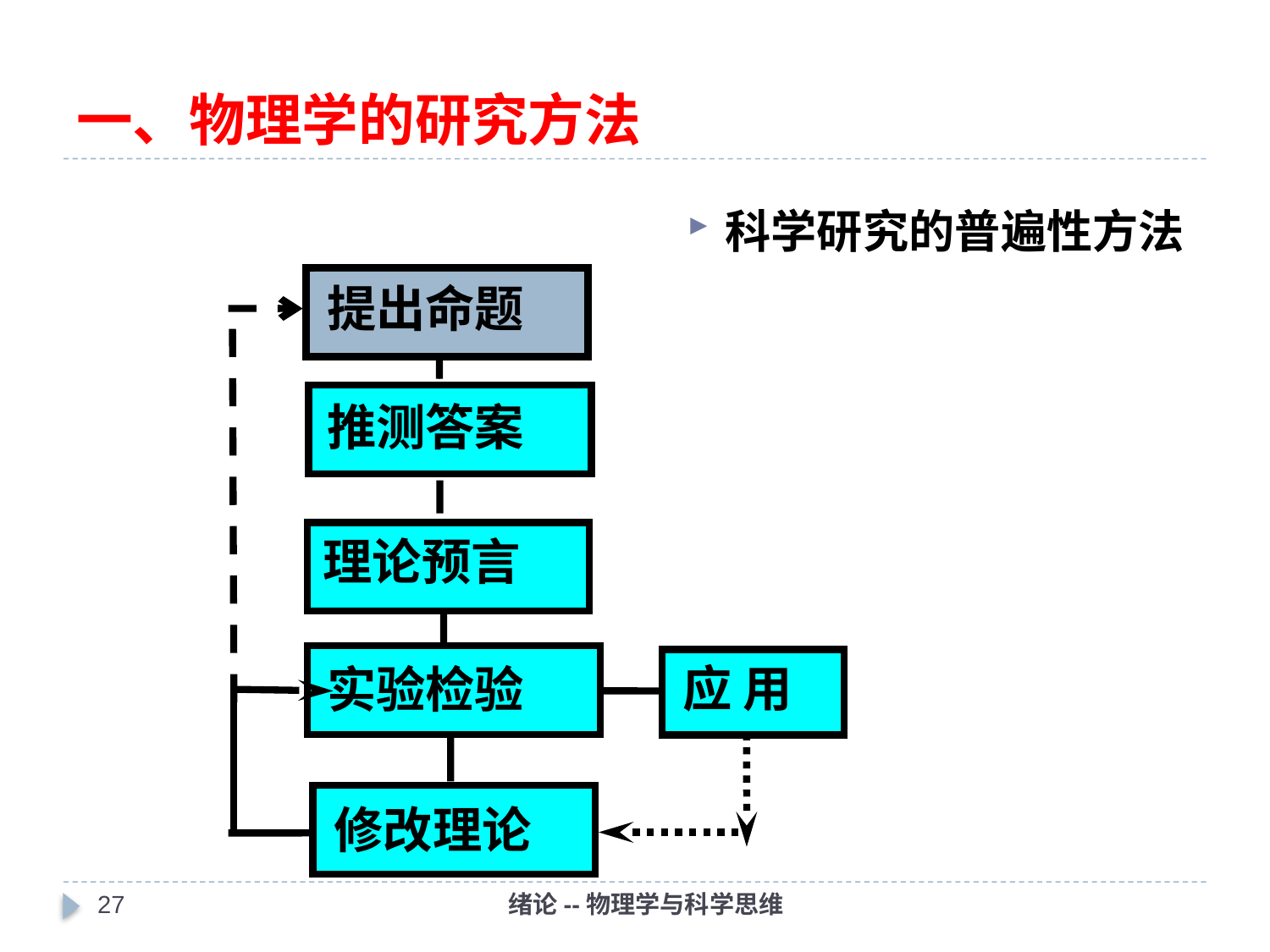

# 一、物理学的研究方法
科学研究的普遍性方法

提出命题

推测答案

理论预言

实验检验

修改理论

应 用

27
绪论--物理学与科学思维